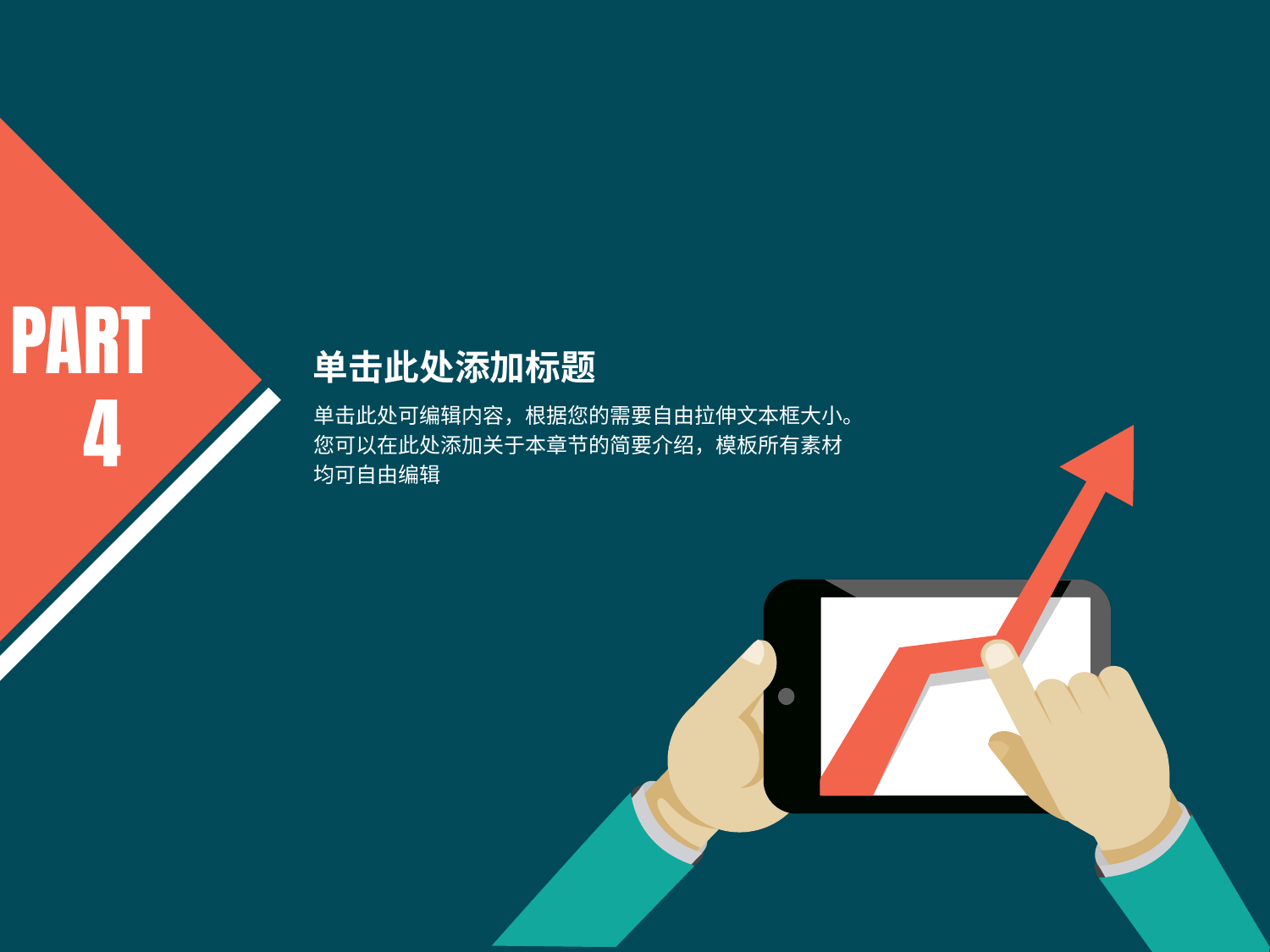

PART
    4
单击此处添加标题
单击此处可编辑内容，根据您的需要自由拉伸文本框大小。
您可以在此处添加关于本章节的简要介绍，模板所有素材
均可自由编辑

z